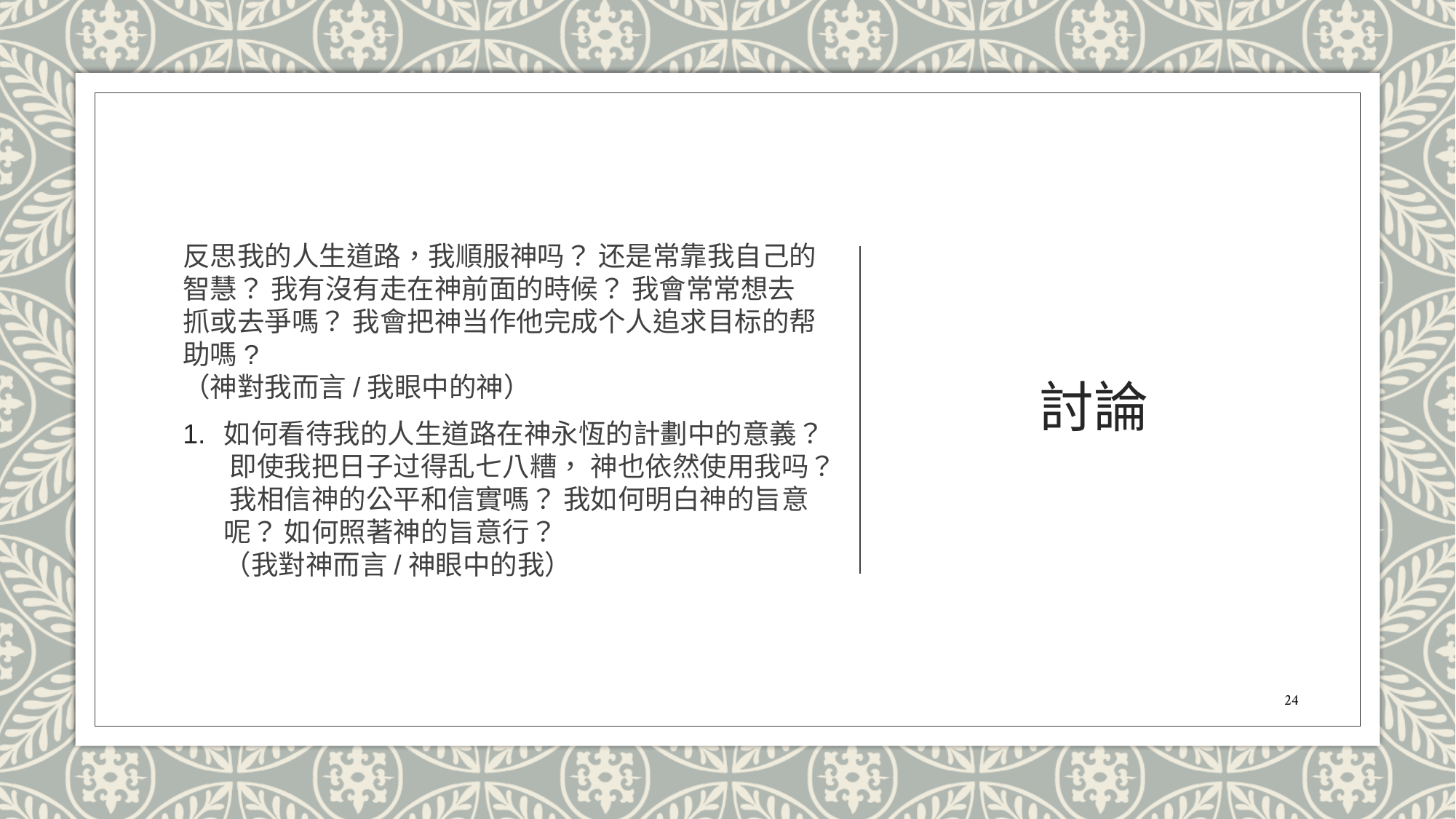

反思我的人生道路，我順服神吗？ 还是常靠我自己的智慧？ 我有沒有走在神前面的時候？ 我會常常想去抓或去爭嗎？ 我會把神当作他完成个人追求目标的帮助嗎?
（神對我而言/我眼中的神）
如何看待我的人生道路在神永恆的計劃中的意義？ 即使我把日子过得乱七八糟， 神也依然使用我吗？ 我相信神的公平和信實嗎？ 我如何明白神的旨意呢？ 如何照著神的旨意行？
（我對神而言/神眼中的我）
# 討論
24